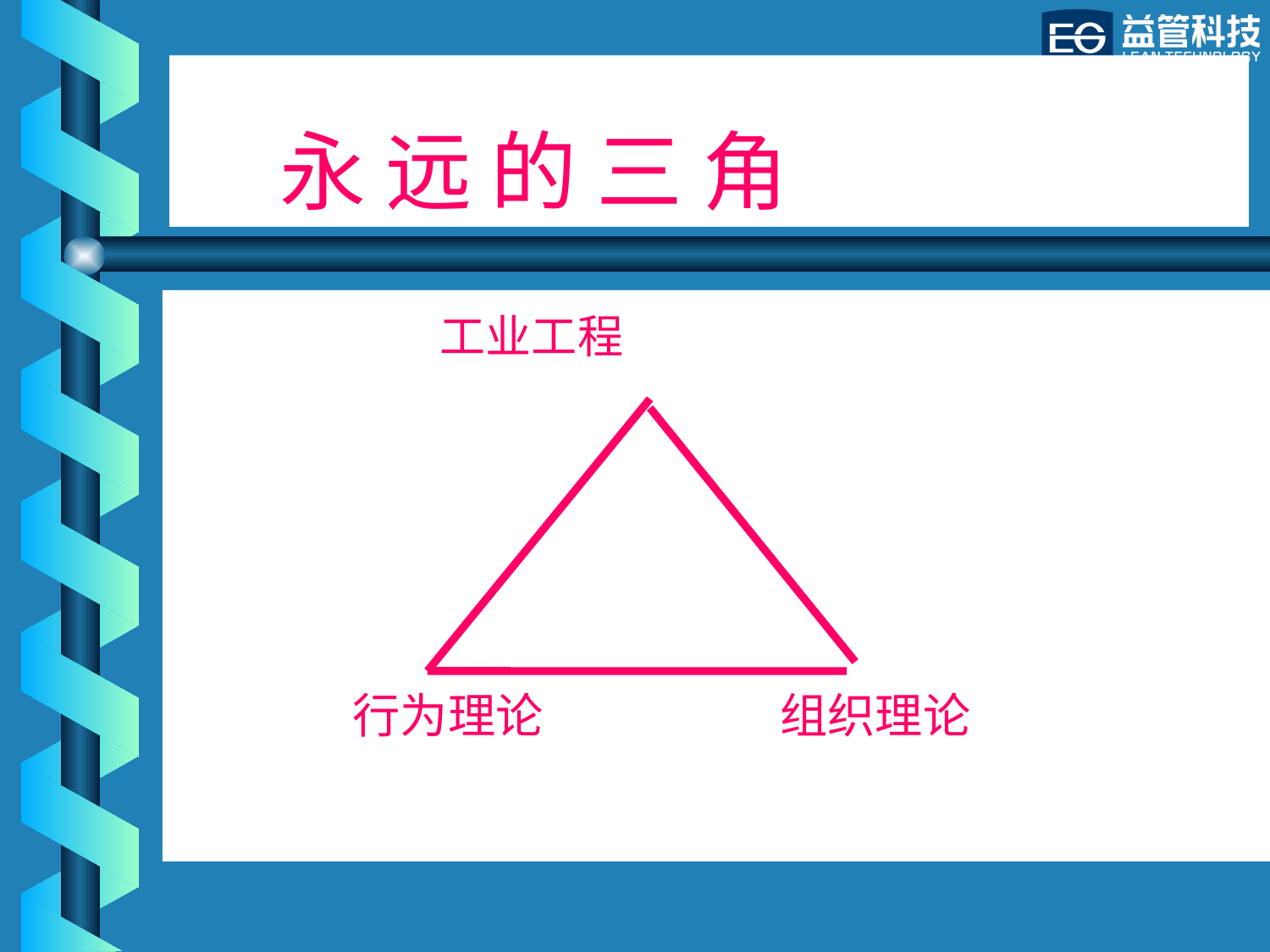

# 永 远 的 三 角
                      工业工程

行为理论
组织理论